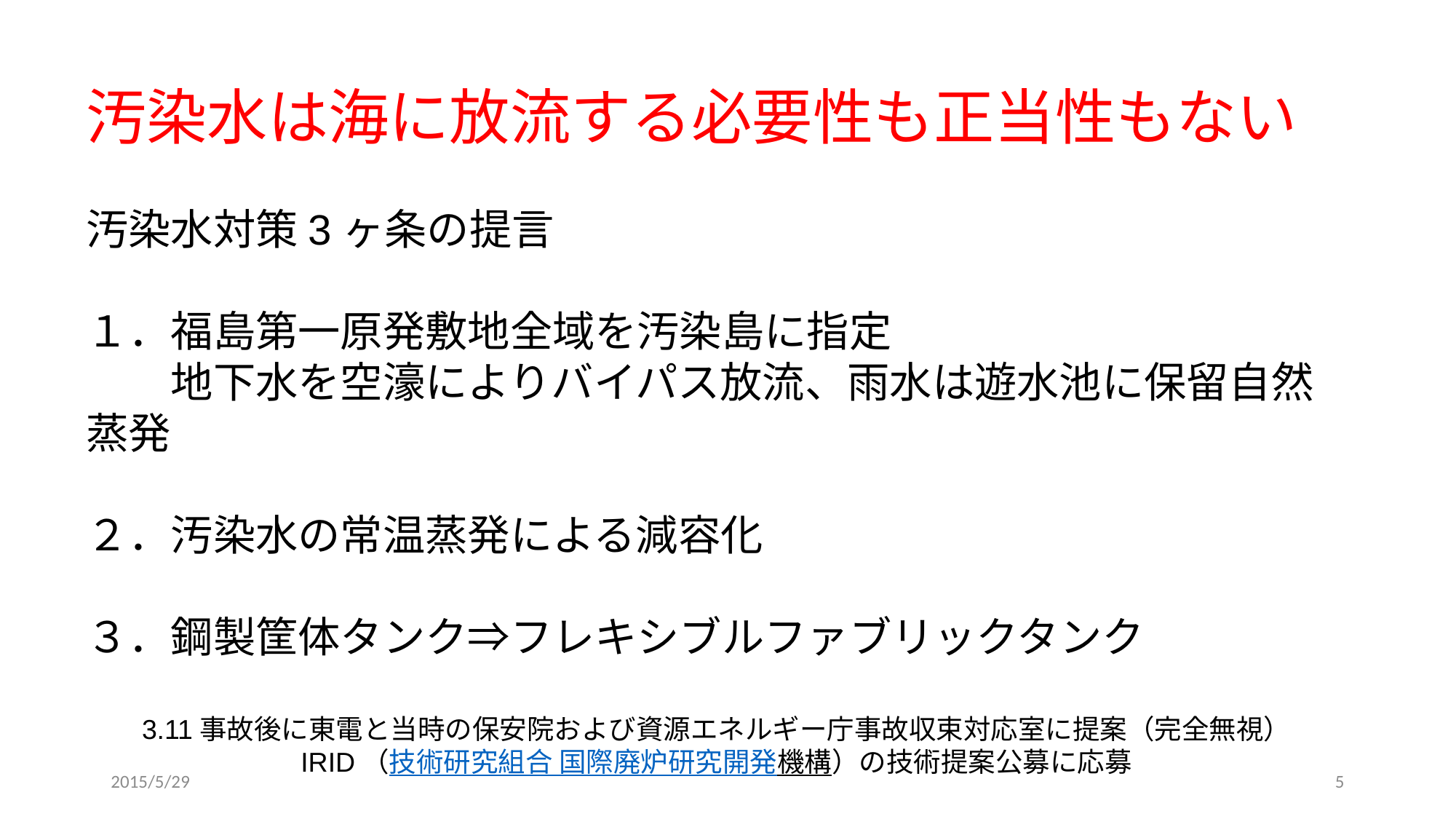

汚染水は海に放流する必要性も正当性もない

汚染水対策3ヶ条の提言

１．福島第一原発敷地全域を汚染島に指定
　　地下水を空濠によりバイパス放流、雨水は遊水池に保留自然蒸発

２．汚染水の常温蒸発による減容化

３．鋼製筐体タンク⇒フレキシブルファブリックタンク

3.11事故後に東電と当時の保安院および資源エネルギー庁事故収束対応室に提案（完全無視）
IRID（技術研究組合 国際廃炉研究開発機構）の技術提案公募に応募

2015/5/29

5